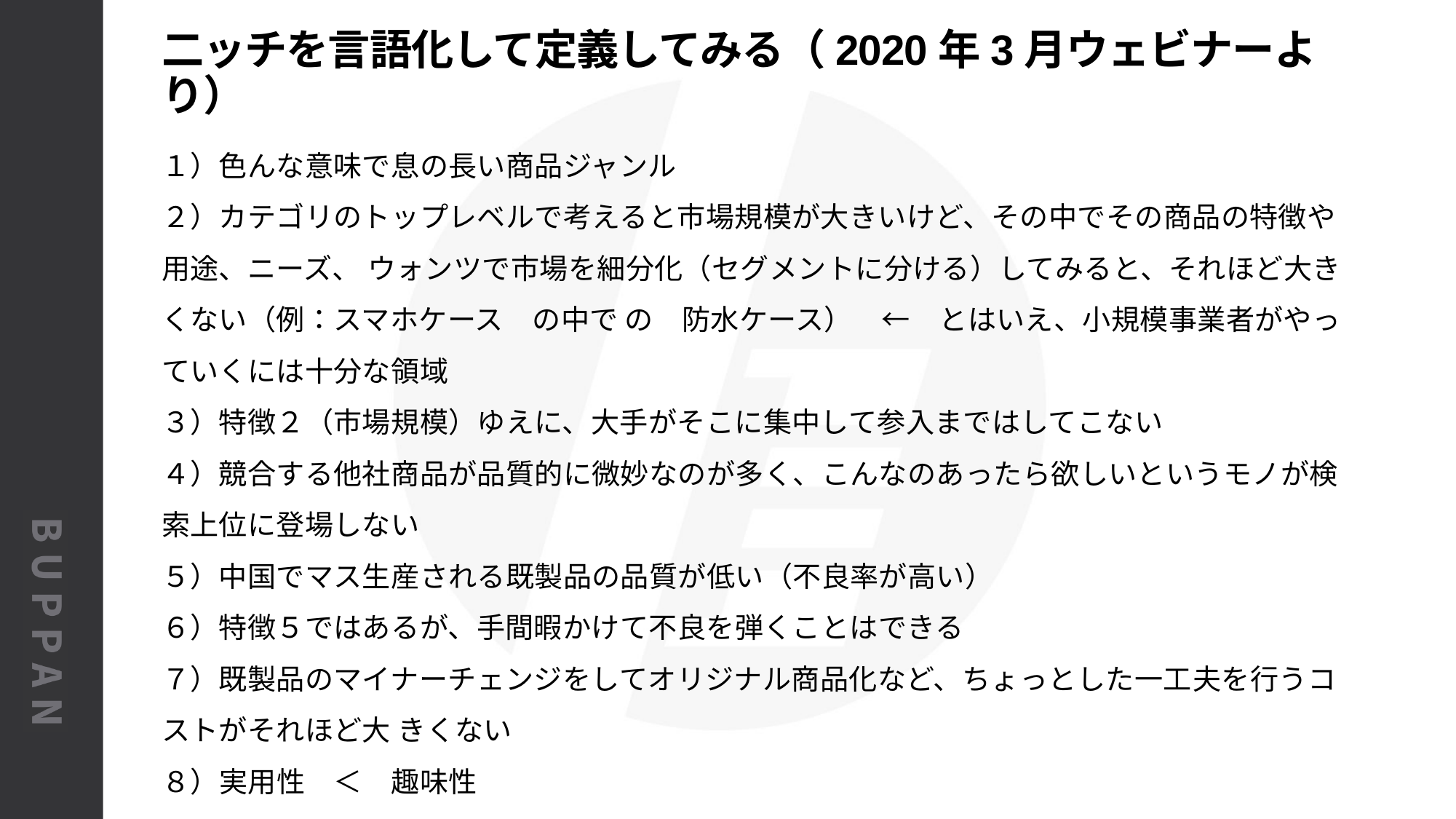

# 二ッチを言語化して定義してみる（2020年3月ウェビナーより）
１）色んな意味で息の長い商品ジャンル
２）カテゴリのトップレベルで考えると市場規模が大きいけど、その中でその商品の特徴や用途、ニーズ、 ウォンツで市場を細分化（セグメントに分ける）してみると、それほど大きくない（例：スマホケース　の中で の　防水ケース）　←　とはいえ、小規模事業者がやっていくには十分な領域
３）特徴２（市場規模）ゆえに、大手がそこに集中して参入まではしてこない
４）競合する他社商品が品質的に微妙なのが多く、こんなのあったら欲しいというモノが検索上位に登場しない
５）中国でマス生産される既製品の品質が低い（不良率が高い）
６）特徴５ではあるが、手間暇かけて不良を弾くことはできる
７）既製品のマイナーチェンジをしてオリジナル商品化など、ちょっとした一工夫を行うコストがそれほど大 きくない
８）実用性　＜　趣味性